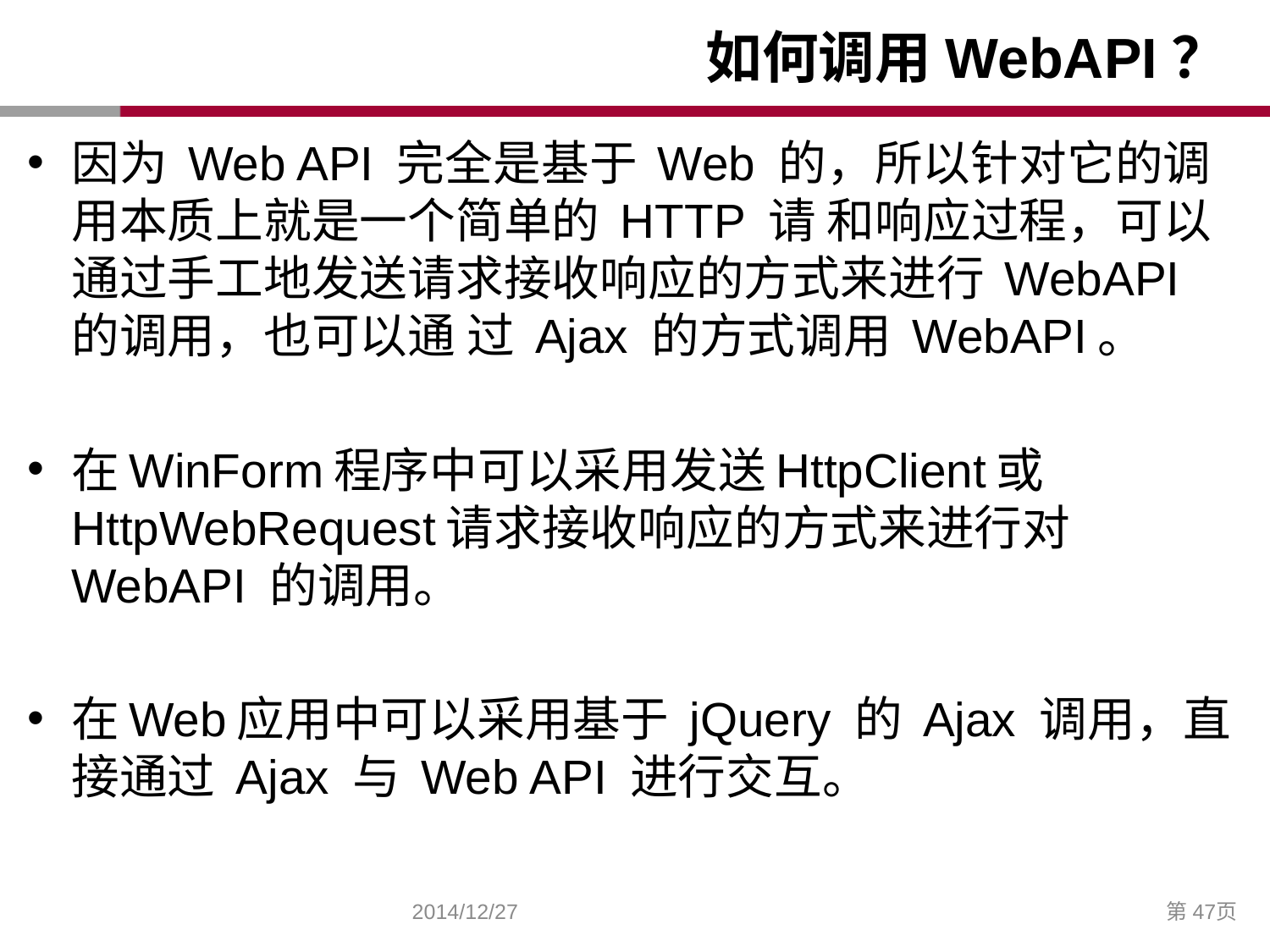

# 如何调用WebAPI？
因为 Web API 完全是基于 Web 的，所以针对它的调用本质上就是一个简单的 HTTP 请 和响应过程，可以通过手工地发送请求接收响应的方式来进行 WebAPI 的调用，也可以通 过 Ajax 的方式调用 WebAPI。

在WinForm程序中可以采用发送HttpClient或HttpWebRequest请求接收响应的方式来进行对WebAPI 的调用。

在Web应用中可以采用基于 jQuery 的 Ajax 调用，直接通过 Ajax 与 Web API 进行交互。

2014/12/27
第47页